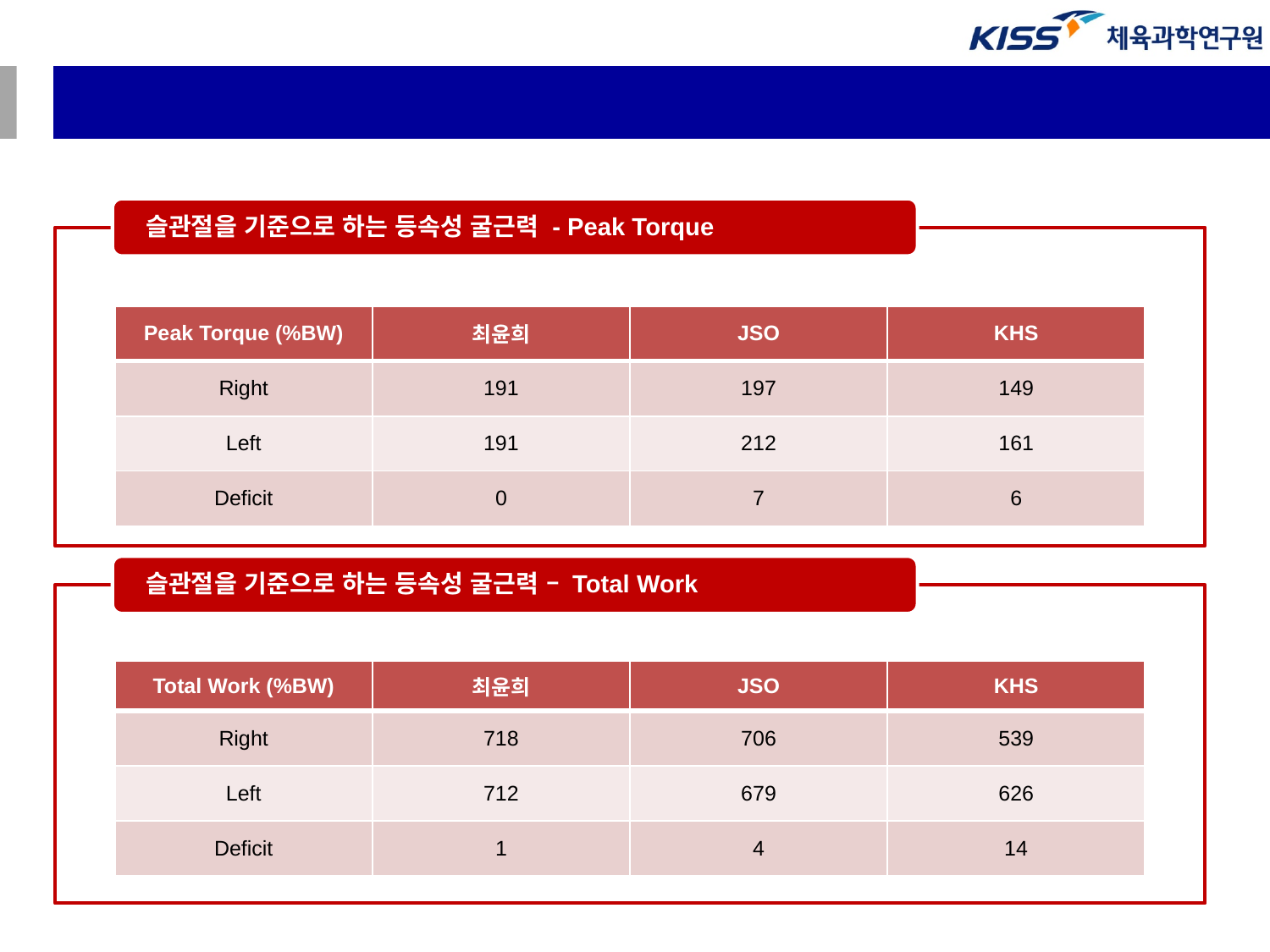

슬관절을 기준으로 하는 등속성 굴근력 - Peak Torque

슬관절을 기준으로 하는 등속성 굴근력 – Total Work
| Peak Torque (%BW) | 최윤희 | JSO | KHS |
| --- | --- | --- | --- |
| Right | 191 | 197 | 149 |
| Left | 191 | 212 | 161 |
| Deficit | 0 | 7 | 6 |
| Total Work (%BW) | 최윤희 | JSO | KHS |
| --- | --- | --- | --- |
| Right | 718 | 706 | 539 |
| Left | 712 | 679 | 626 |
| Deficit | 1 | 4 | 14 |